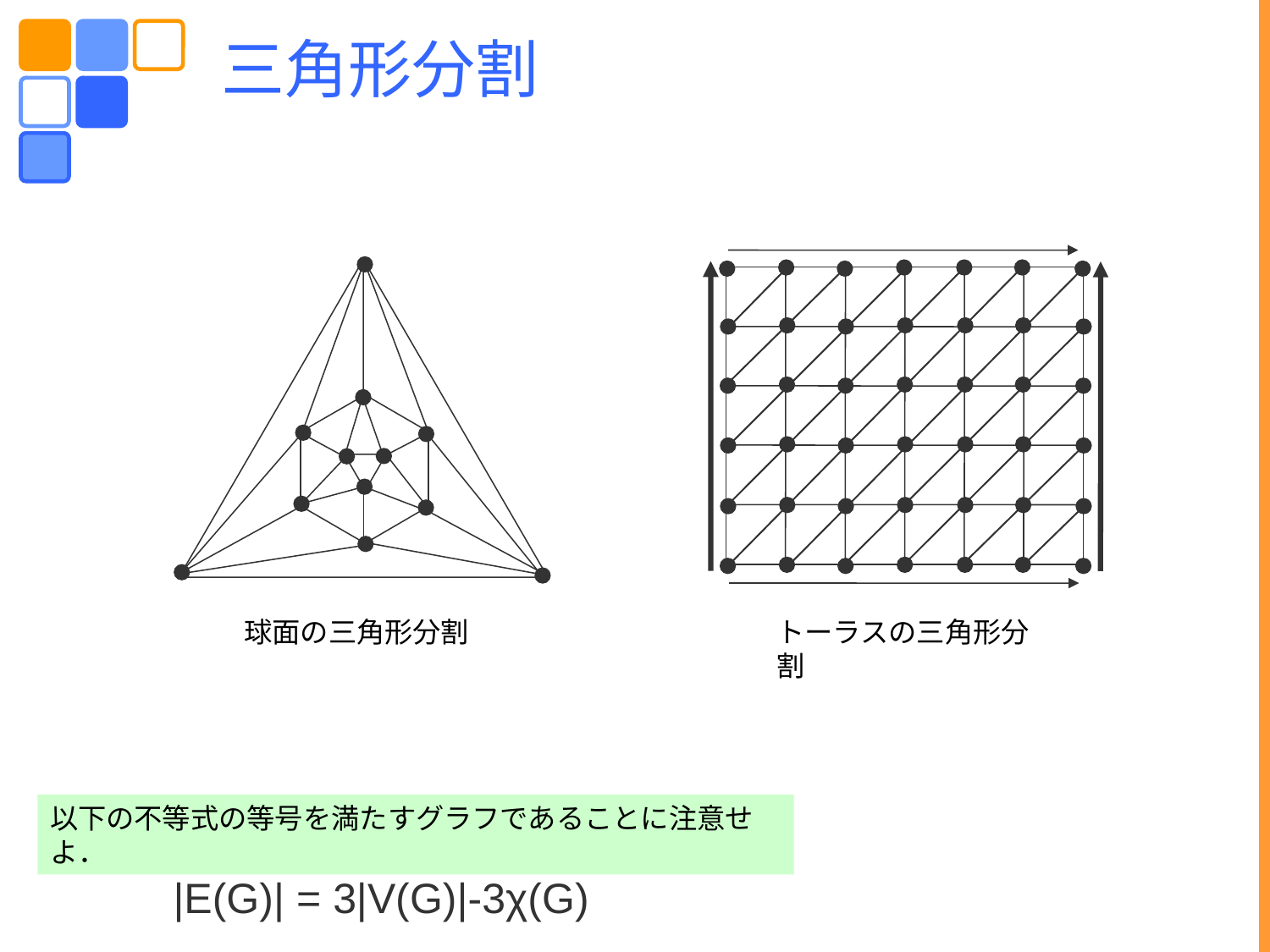

三角形分割

球面の三角形分割
トーラスの三角形分割
以下の不等式の等号を満たすグラフであることに注意せよ．
 |E(G)| = 3|V(G)|-3χ(G)